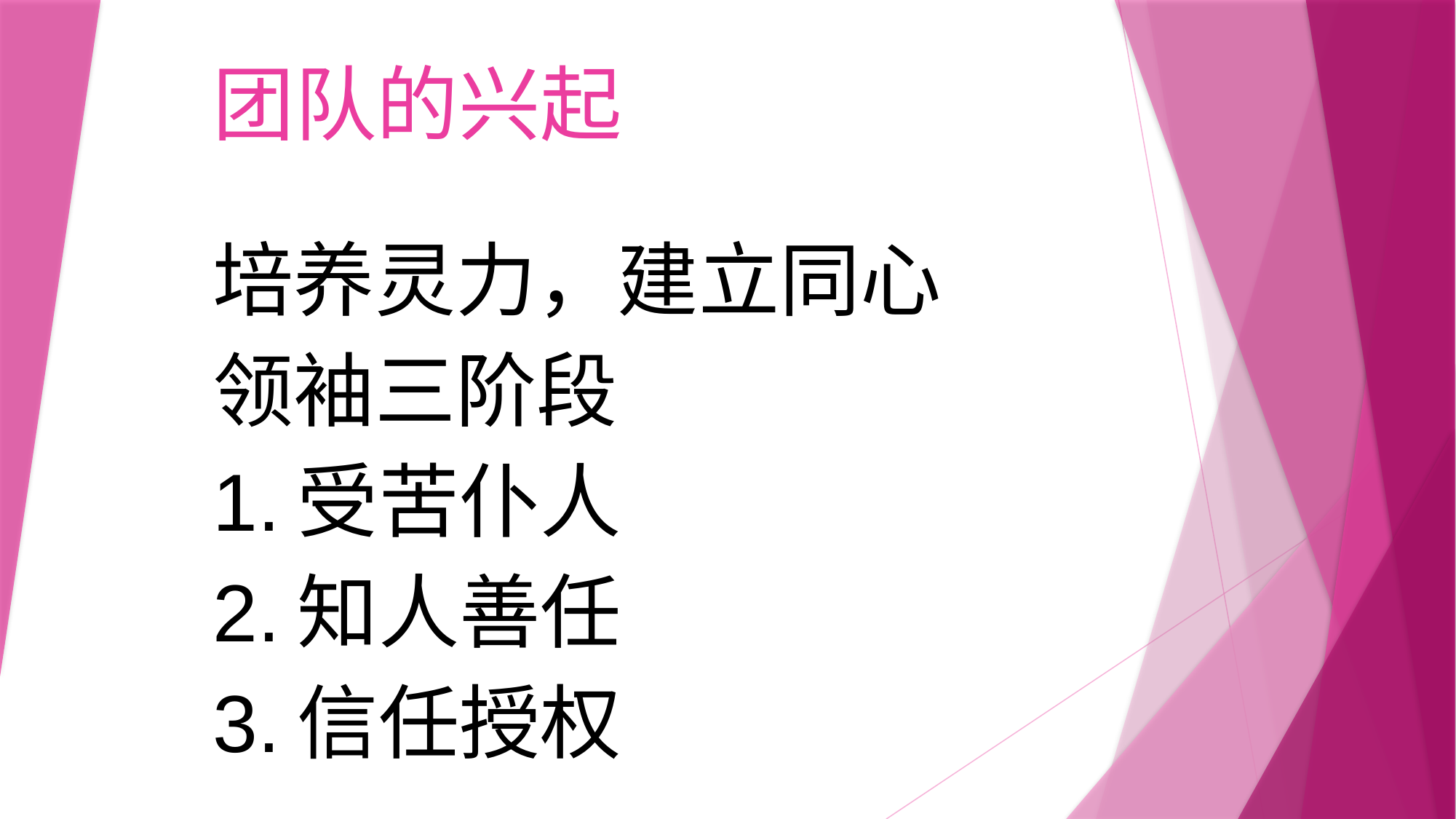

# 团队的兴起
培养灵力，建立同心
领袖三阶段
1.受苦仆人
2.知人善任
3.信任授权